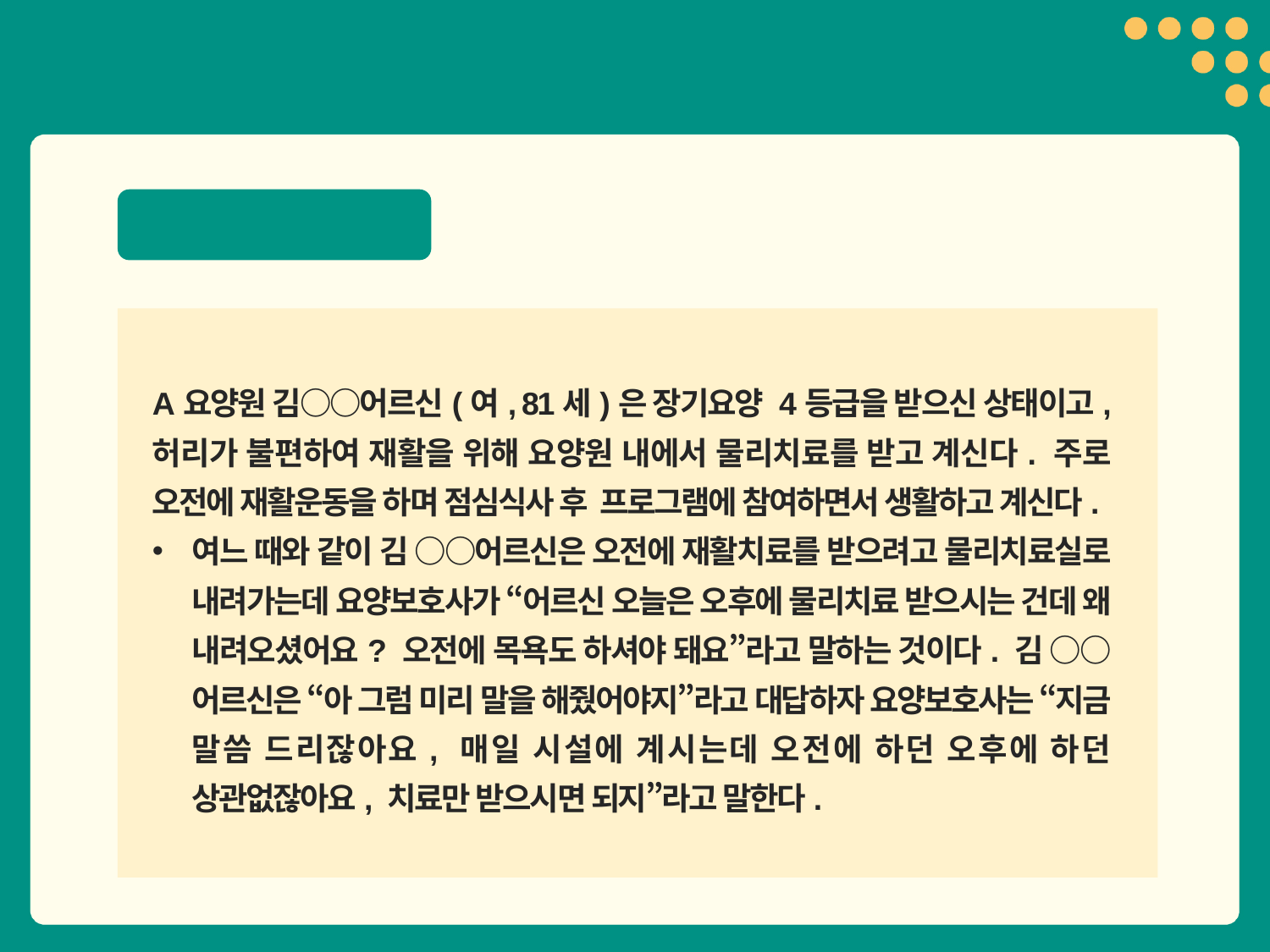

1. 내용 상황 설명

A요양원 김○○어르신(여, 81세)은 장기요양 4등급을 받으신 상태이고, 허리가 불편하여 재활을 위해 요양원 내에서 물리치료를 받고 계신다. 주로 오전에 재활운동을 하며 점심식사 후  프로그램에 참여하면서 생활하고 계신다.
여느 때와 같이 김 ○○어르신은 오전에 재활치료를 받으려고 물리치료실로 내려가는데 요양보호사가 “어르신 오늘은 오후에 물리치료 받으시는 건데 왜 내려오셨어요? 오전에 목욕도 하셔야 돼요”라고 말하는 것이다. 김 ○○어르신은 “아 그럼 미리 말을 해줬어야지”라고 대답하자 요양보호사는 “지금 말씀 드리잖아요, 매일 시설에 계시는데 오전에 하던 오후에 하던 상관없잖아요, 치료만 받으시면 되지”라고 말한다.
13